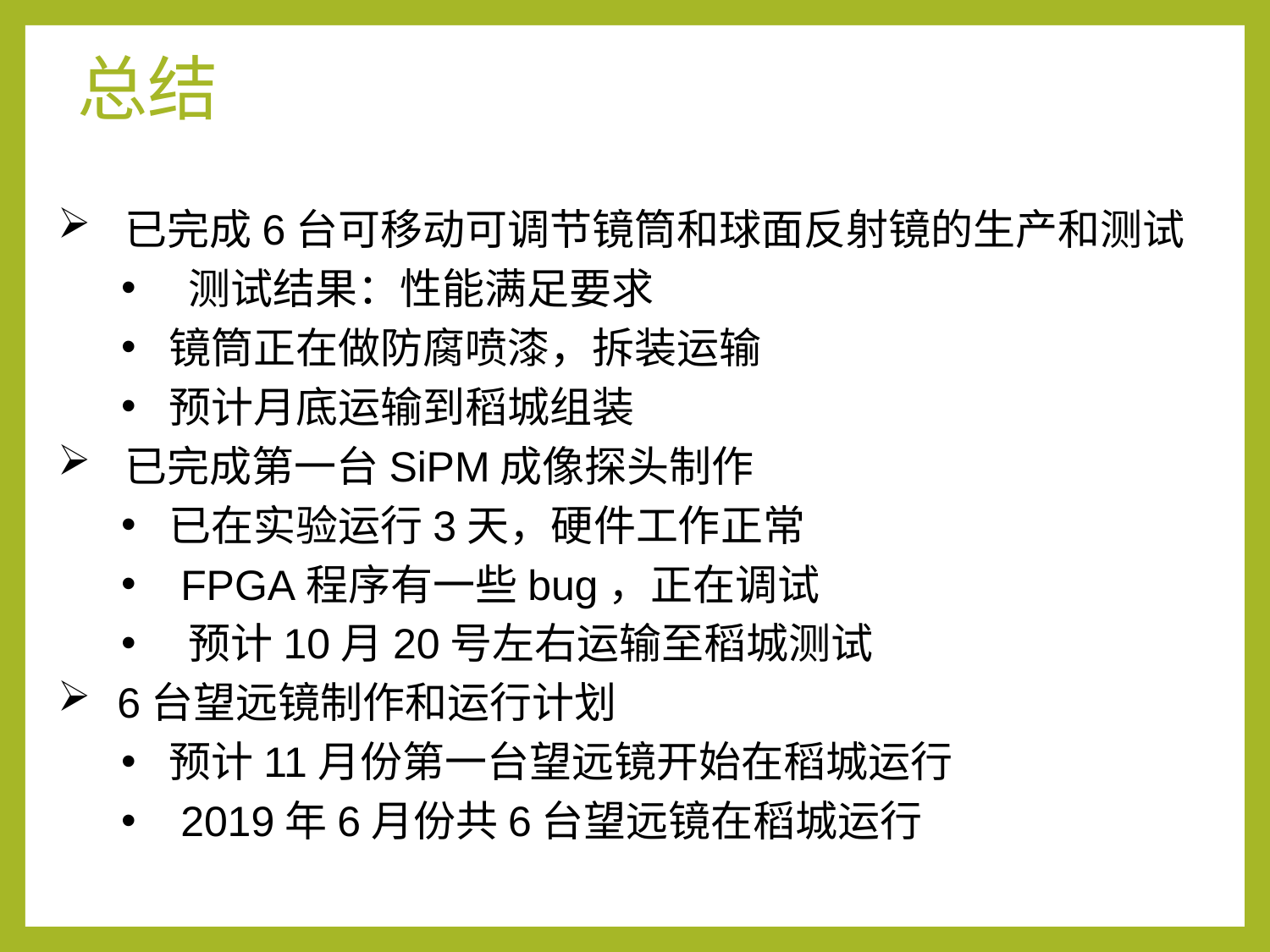

# 总结
 已完成6台可移动可调节镜筒和球面反射镜的生产和测试
 测试结果：性能满足要求
镜筒正在做防腐喷漆，拆装运输
预计月底运输到稻城组装
 已完成第一台SiPM成像探头制作
已在实验运行3天，硬件工作正常
 FPGA程序有一些bug，正在调试
 预计10月20号左右运输至稻城测试
 6台望远镜制作和运行计划
预计11月份第一台望远镜开始在稻城运行
 2019年6月份共6台望远镜在稻城运行